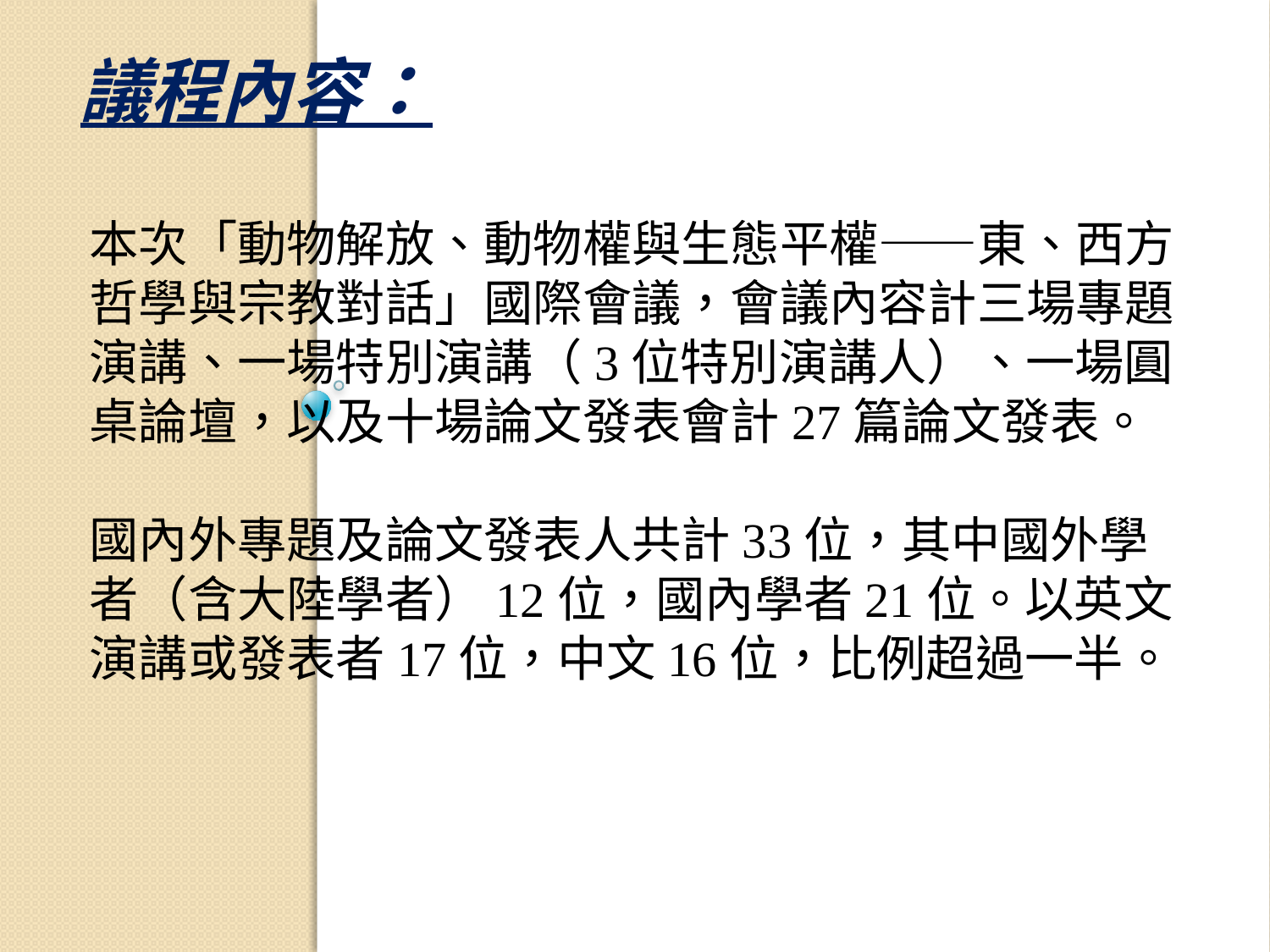

議程內容：
本次「動物解放、動物權與生態平權——東、西方哲學與宗教對話」國際會議，會議內容計三場專題演講、一場特別演講（3位特別演講人）、一場圓桌論壇，以及十場論文發表會計27篇論文發表。

國內外專題及論文發表人共計33位，其中國外學者（含大陸學者）12位，國內學者21位。以英文演講或發表者17位，中文16位，比例超過一半。